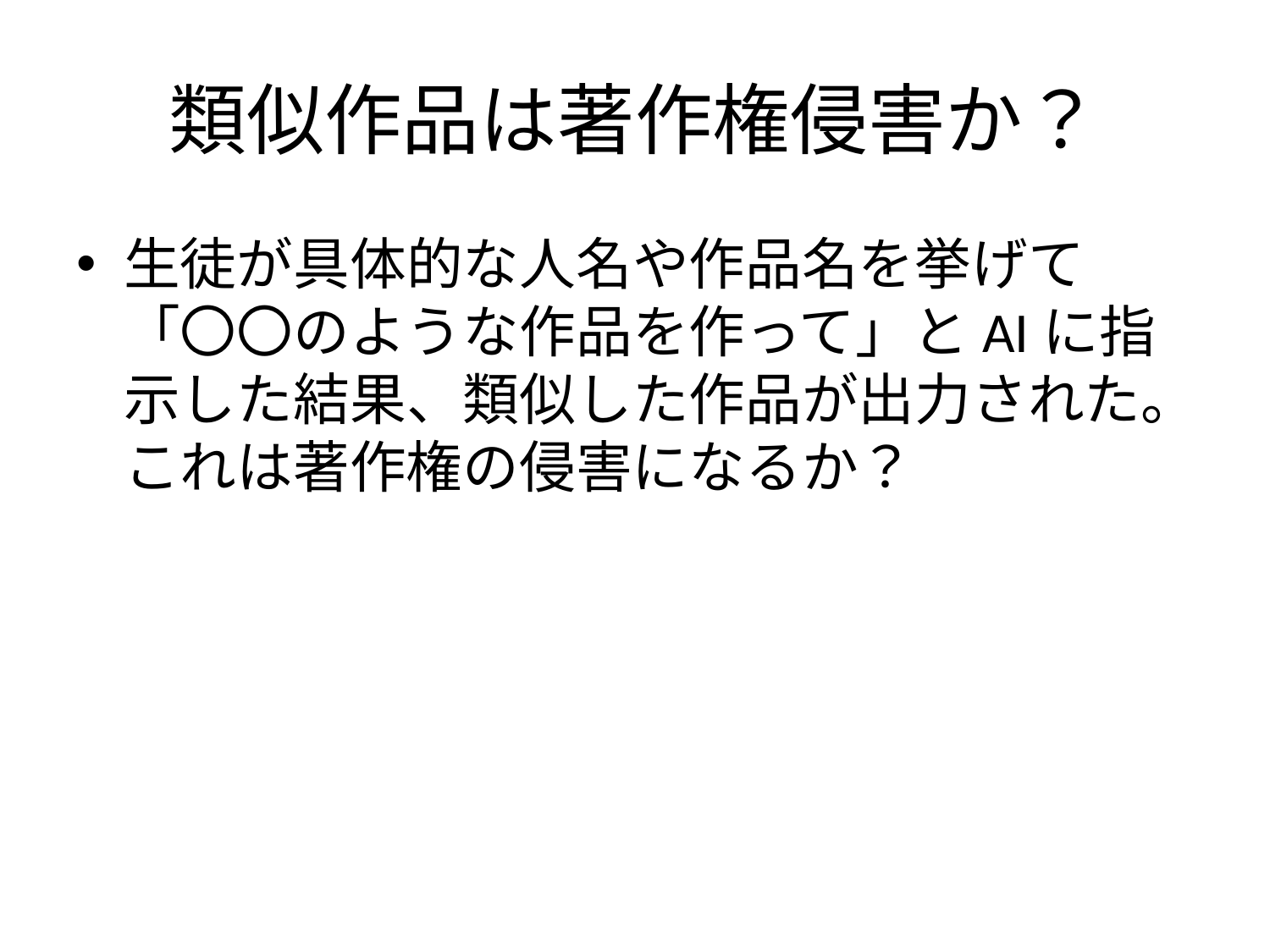

# 類似作品は著作権侵害か？
生徒が具体的な人名や作品名を挙げて「〇〇のような作品を作って」とAIに指示した結果、類似した作品が出力された。これは著作権の侵害になるか？